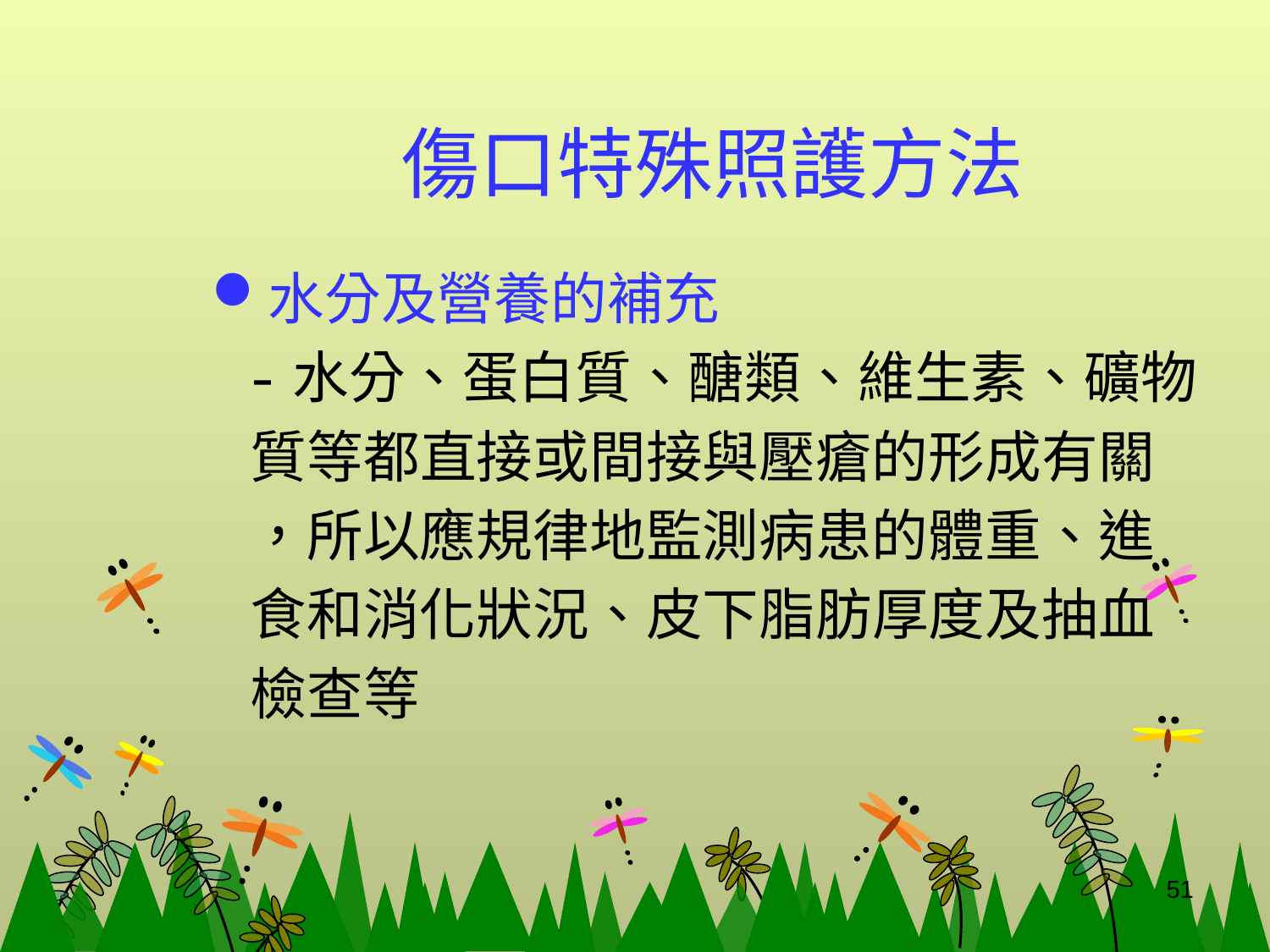

# 傷口特殊照護方法
水分及營養的補充
 -水分、蛋白質、醣類、維生素、礦物
  質等都直接或間接與壓瘡的形成有關
  ，所以應規律地監測病患的體重、進
  食和消化狀況、皮下脂肪厚度及抽血
  檢查等
51